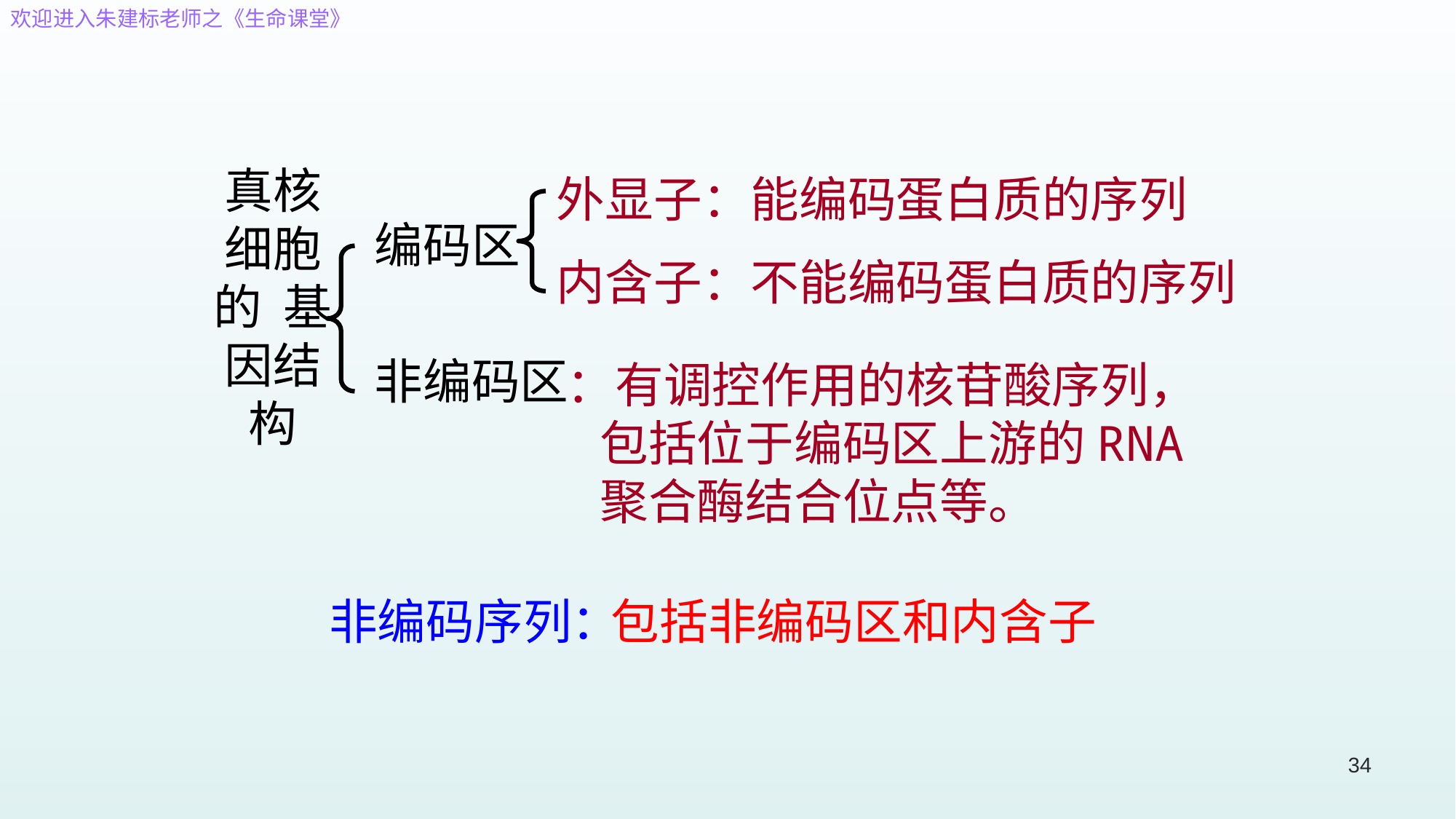

真核细胞的  基因结构
外显子：能编码蛋白质的序列
内含子：不能编码蛋白质的序列

编码区

非编码区
：有调控作用的核苷酸序列，
  包括位于编码区上游的RNA
  聚合酶结合位点等。
非编码序列：
包括非编码区和内含子
34